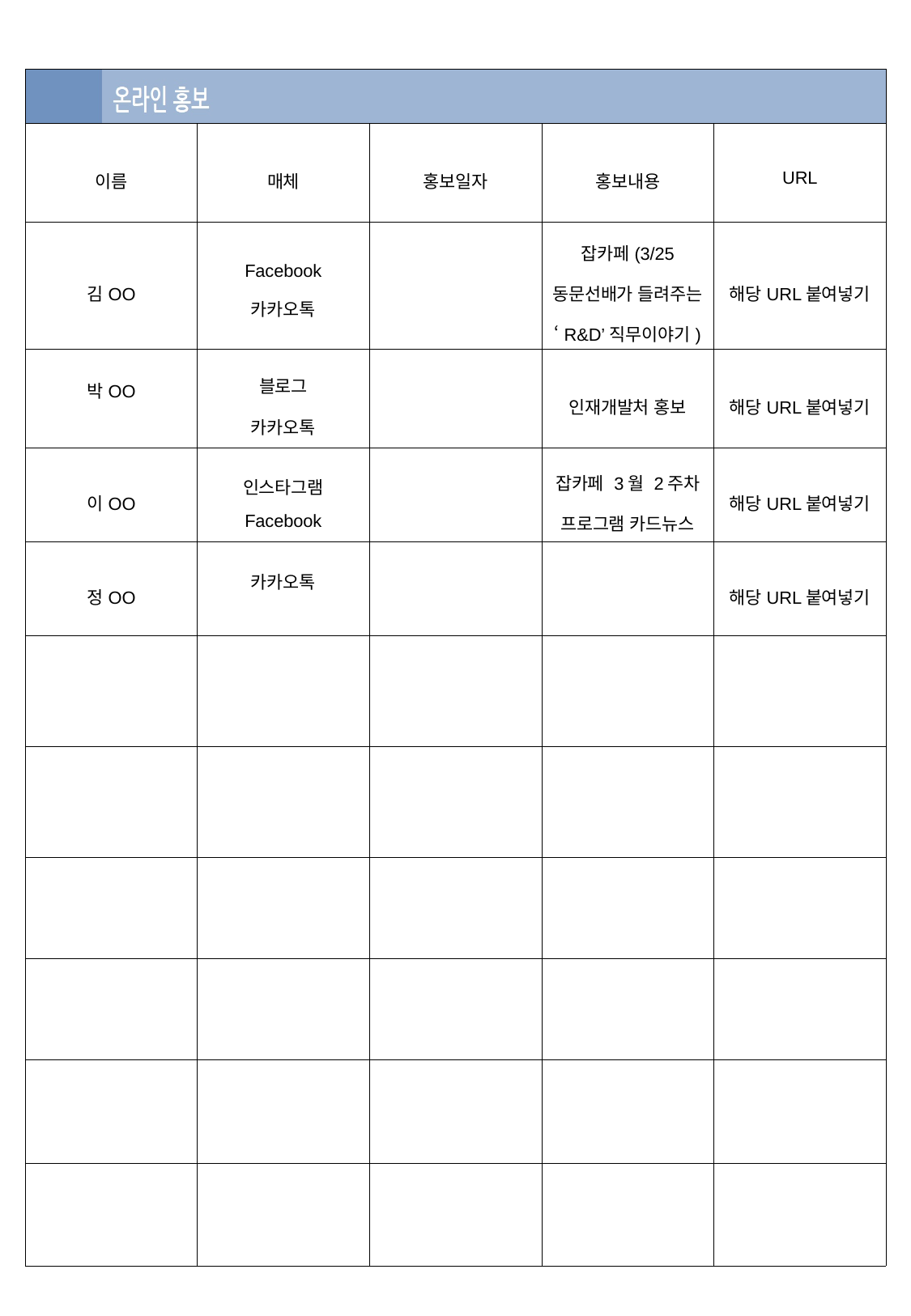

|  |  |  |  |  |
| --- | --- | --- | --- | --- |
| 이름 | 매체 | 홍보일자 | 홍보내용 | URL |
| 김OO | Facebook 카카오톡 |  | 잡카페(3/25 동문선배가 들려주는 ‘R&D’직무이야기) | 해당URL붙여넣기 |
| 박OO | 블로그 카카오톡 |  | 인재개발처 홍보 | 해당URL붙여넣기 |
| 이OO | 인스타그램 Facebook |  | 잡카페 3월 2주차 프로그램 카드뉴스 | 해당URL붙여넣기 |
| 정OO | 카카오톡 |  |  | 해당URL붙여넣기 |
|  |  |  |  |  |
|  |  |  |  |  |
|  |  |  |  |  |
|  |  |  |  |  |
|  |  |  |  |  |
|  |  |  |  |  |